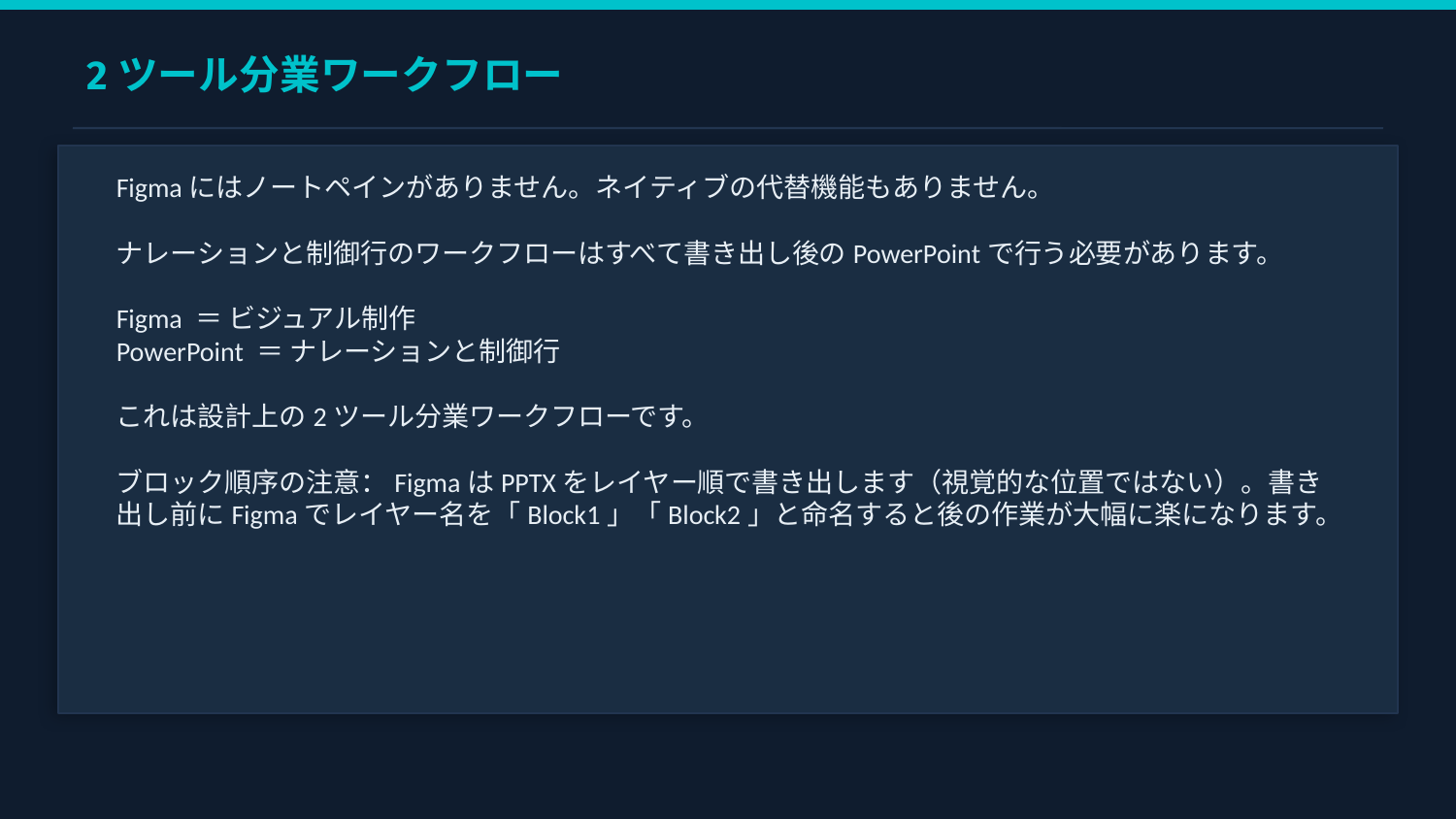

2ツール分業ワークフロー

Figmaにはノートペインがありません。ネイティブの代替機能もありません。

ナレーションと制御行のワークフローはすべて書き出し後のPowerPointで行う必要があります。

Figma ＝ ビジュアル制作
PowerPoint ＝ ナレーションと制御行

これは設計上の2ツール分業ワークフローです。

ブロック順序の注意：FigmaはPPTXをレイヤー順で書き出します（視覚的な位置ではない）。書き出し前にFigmaでレイヤー名を「Block1」「Block2」と命名すると後の作業が大幅に楽になります。